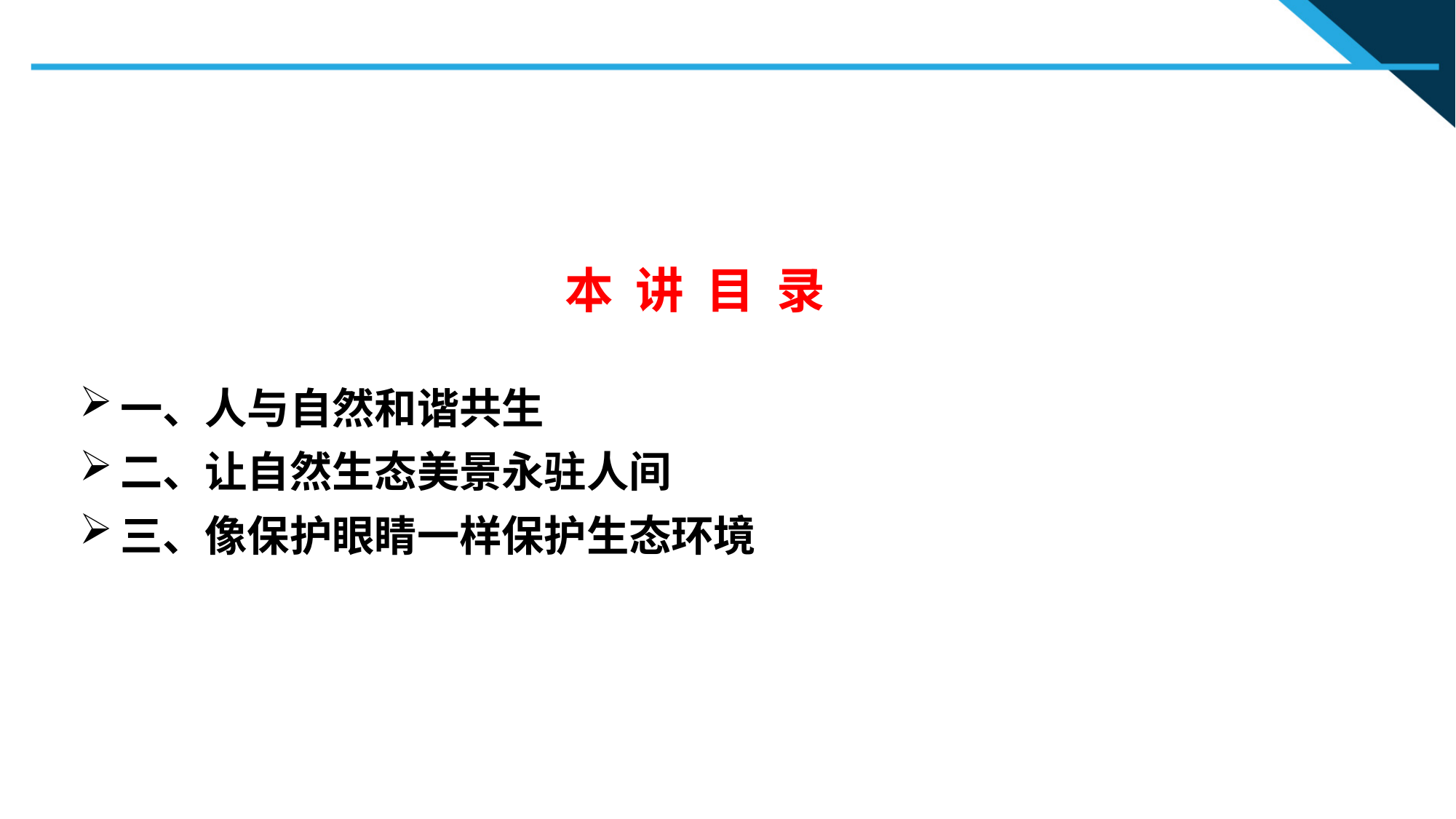

本  讲  目  录

一、人与自然和谐共生
二、让自然生态美景永驻人间
三、像保护眼睛一样保护生态环境